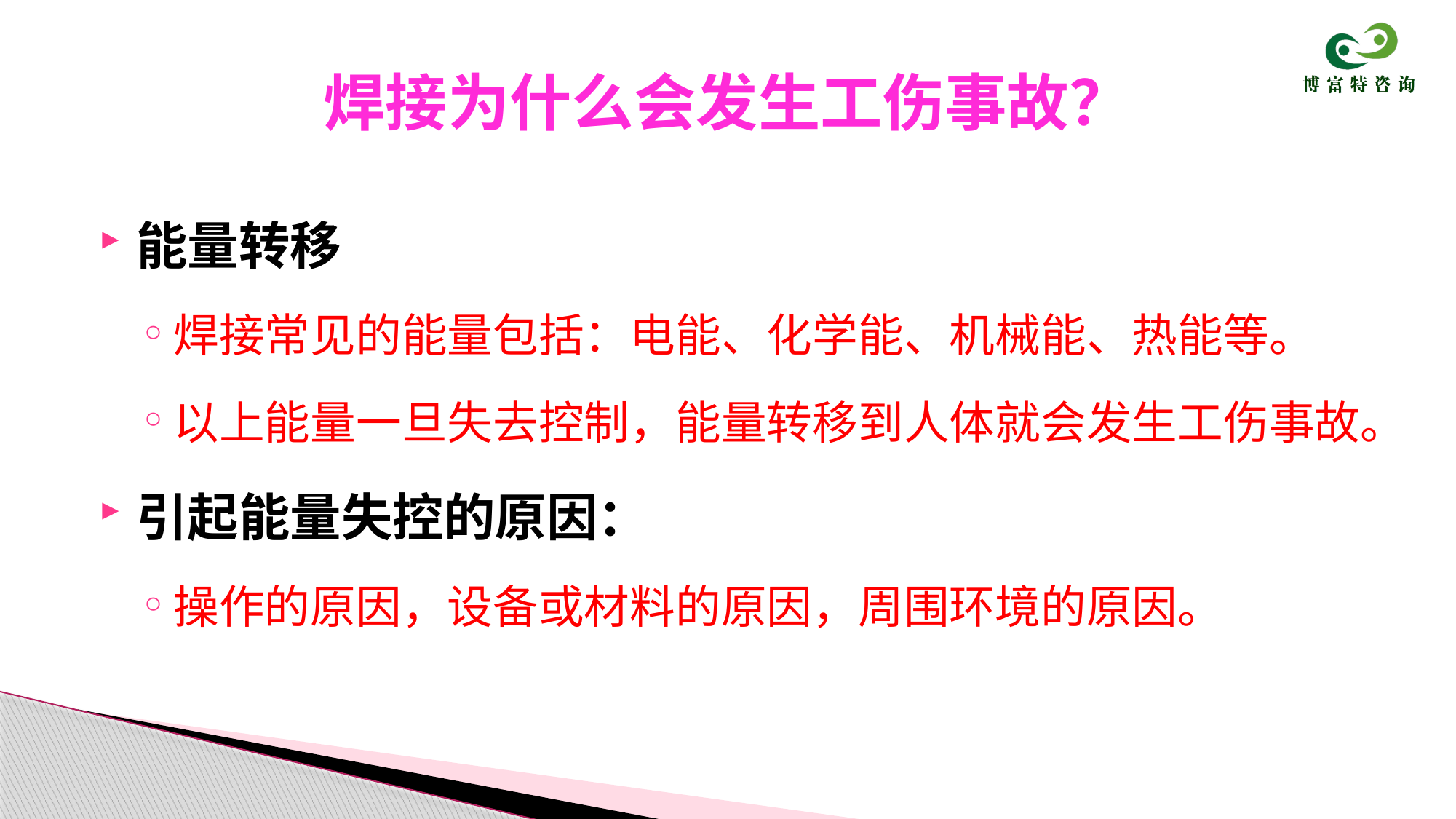

# 焊接为什么会发生工伤事故？
能量转移
焊接常见的能量包括：电能、化学能、机械能、热能等。
以上能量一旦失去控制，能量转移到人体就会发生工伤事故。
引起能量失控的原因：
操作的原因，设备或材料的原因，周围环境的原因。